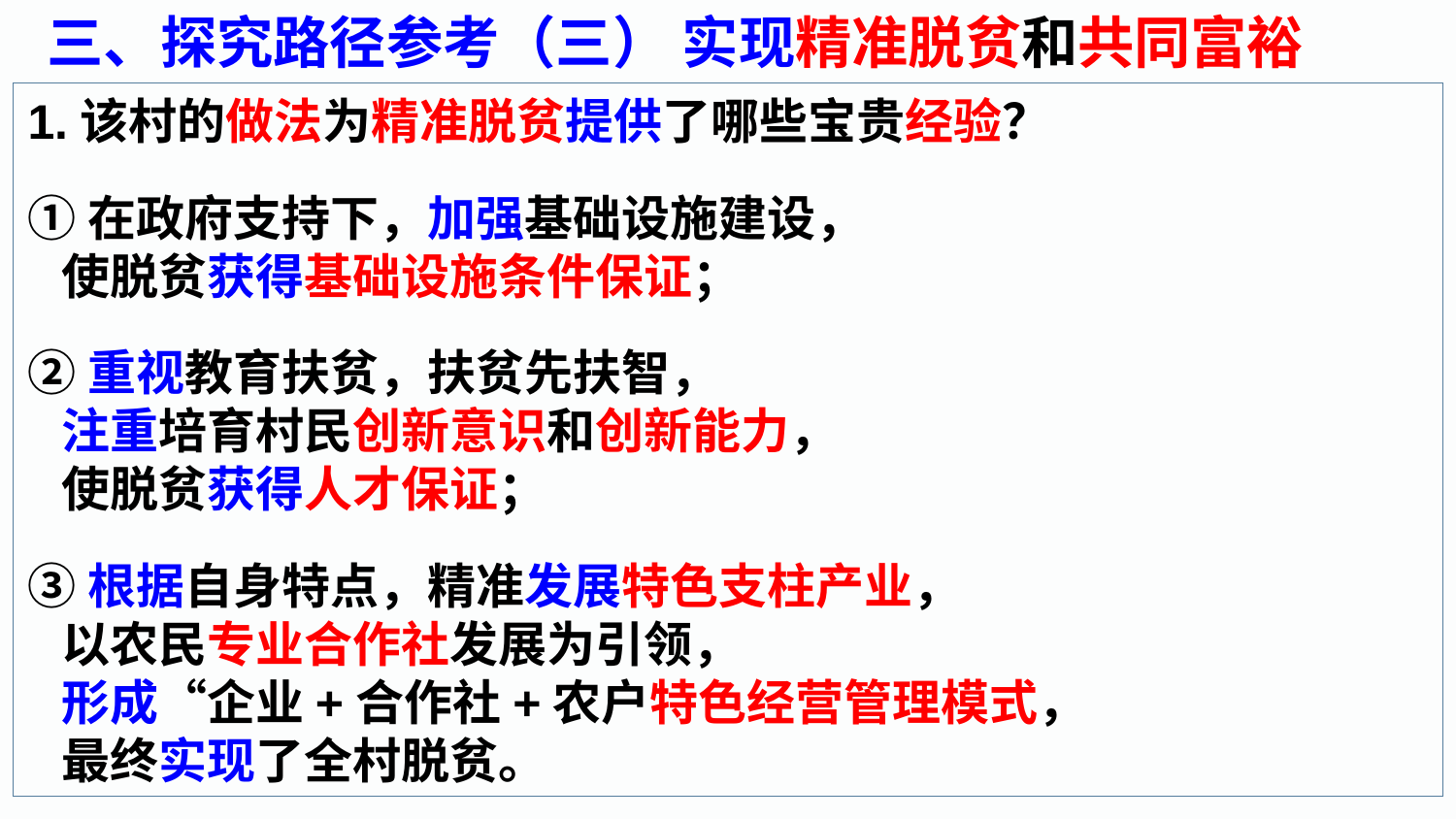

三、探究路径参考（三） 实现精准脱贫和共同富裕
1.该村的做法为精准脱贫提供了哪些宝贵经验？

①在政府支持下，加强基础设施建设，
  使脱贫获得基础设施条件保证；

②重视教育扶贫，扶贫先扶智，
  注重培育村民创新意识和创新能力，
  使脱贫获得人才保证；

③根据自身特点，精准发展特色支柱产业，
  以农民专业合作社发展为引领，
  形成“企业+合作社+农户特色经营管理模式，
  最终实现了全村脱贫。